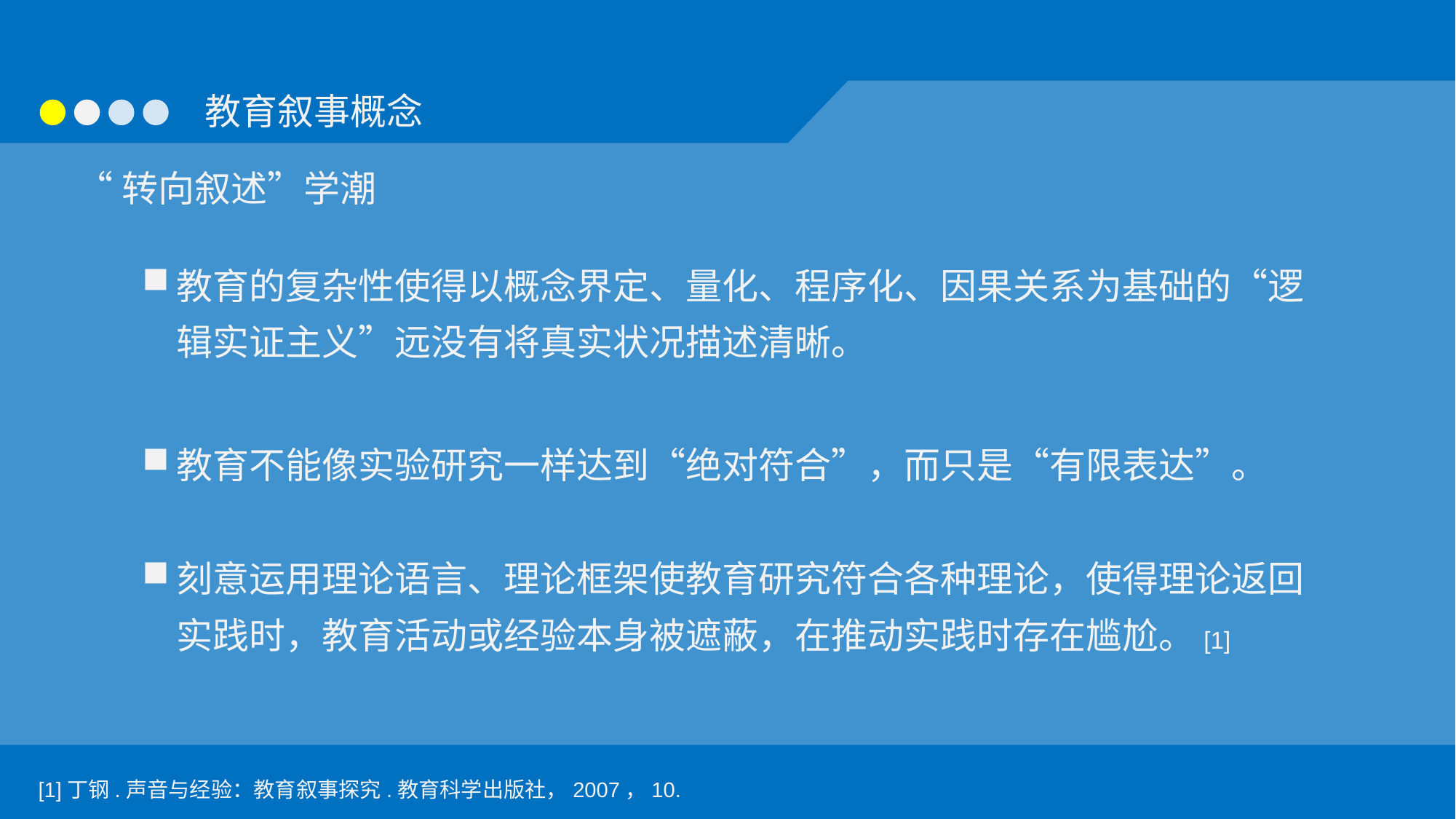

“转向叙述”学潮
教育的复杂性使得以概念界定、量化、程序化、因果关系为基础的“逻辑实证主义”远没有将真实状况描述清晰。

教育不能像实验研究一样达到“绝对符合”，而只是“有限表达”。

刻意运用理论语言、理论框架使教育研究符合各种理论，使得理论返回实践时，教育活动或经验本身被遮蔽，在推动实践时存在尴尬。[1]
[1]丁钢.声音与经验：教育叙事探究.教育科学出版社，2007，10.